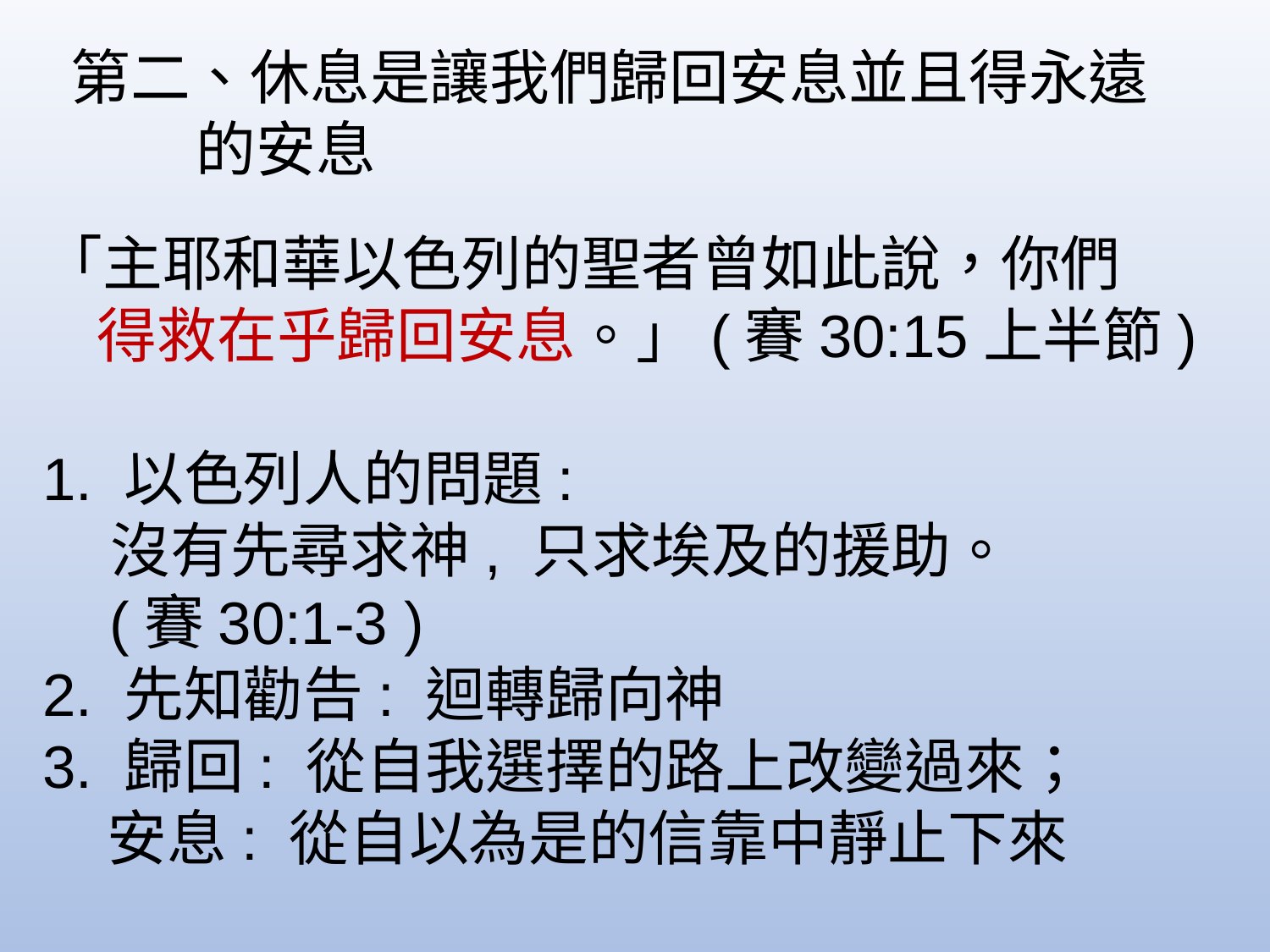

第二、休息是讓我們歸回安息並且得永遠
           的安息

「主耶和華以色列的聖者曾如此說，你們
   得救在乎歸回安息。」(賽30:15上半節)
1. 以色列人的問題:
    沒有先尋求神, 只求埃及的援助。
    (賽30:1-3 )
2. 先知勸告: 迴轉歸向神
3. 歸回: 從自我選擇的路上改變過來；
    安息: 從自以為是的信靠中靜止下來